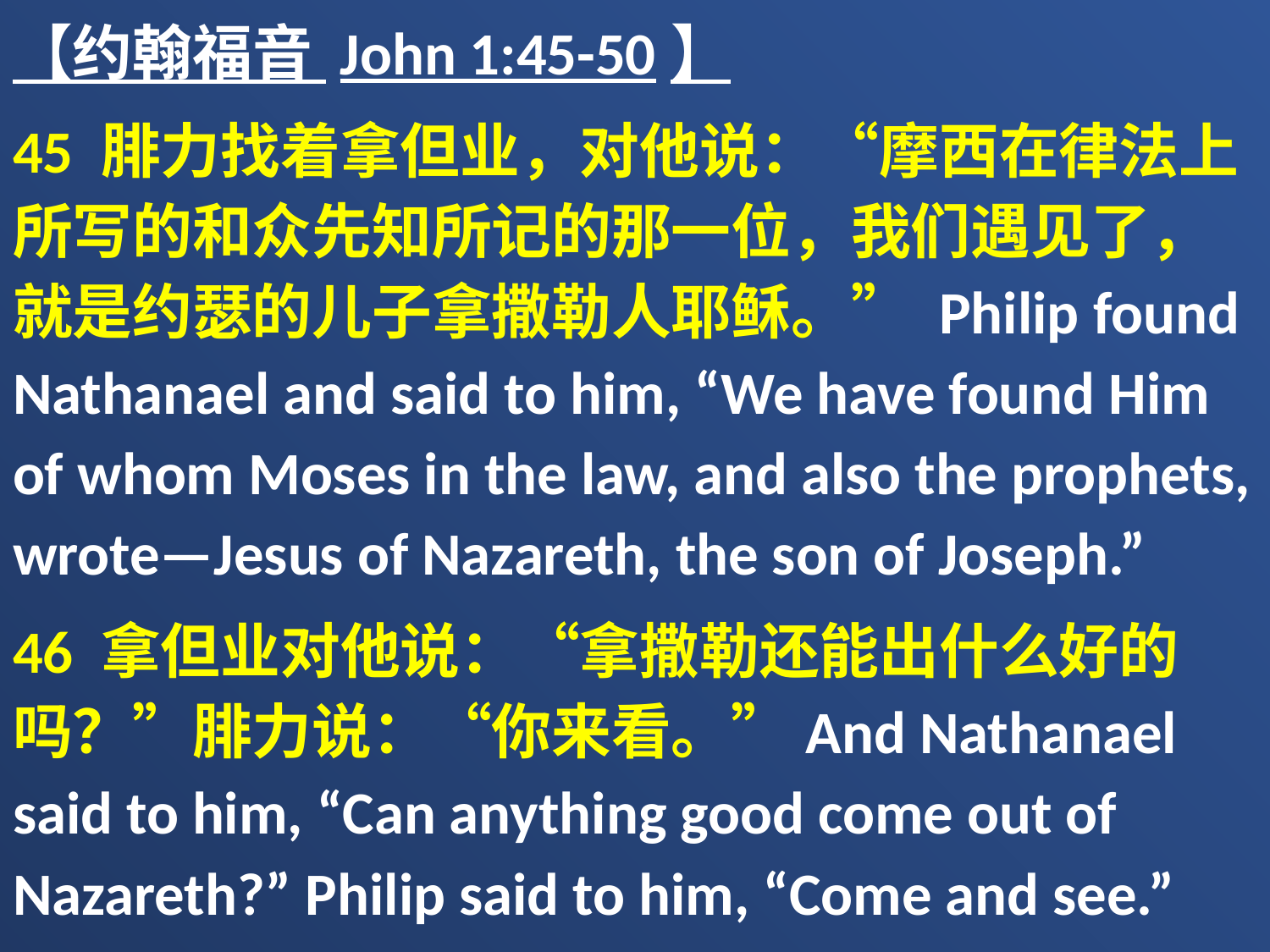

【约翰福音 John 1:45-50】
45 腓力找着拿但业，对他说：“摩西在律法上所写的和众先知所记的那一位，我们遇见了，就是约瑟的儿子拿撒勒人耶稣。” Philip found Nathanael and said to him, “We have found Him of whom Moses in the law, and also the prophets, wrote—Jesus of Nazareth, the son of Joseph.”
46 拿但业对他说：“拿撒勒还能出什么好的吗？”腓力说：“你来看。”And Nathanael said to him, “Can anything good come out of Nazareth?” Philip said to him, “Come and see.”